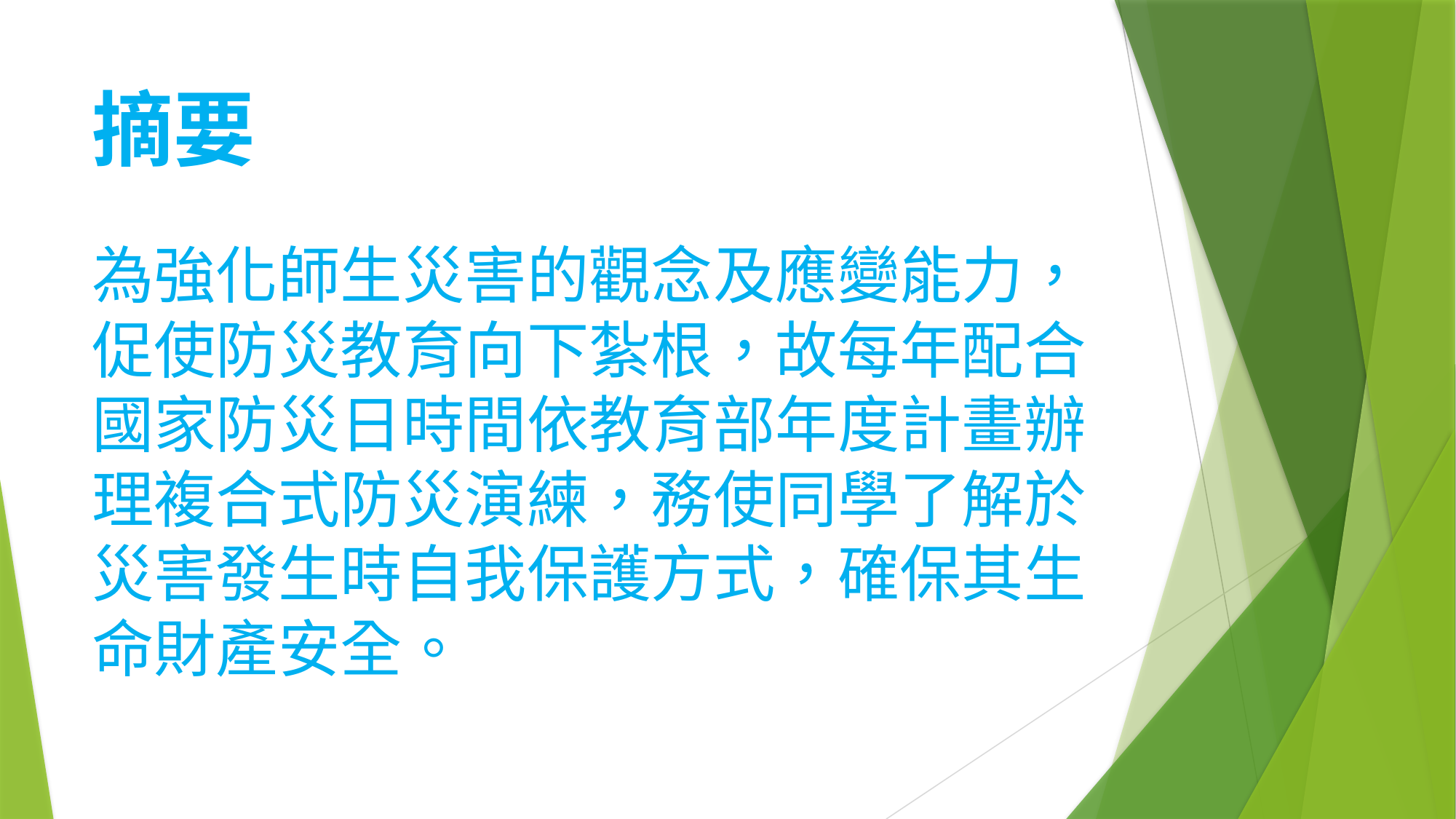

# 摘要
為強化師生災害的觀念及應變能力，促使防災教育向下紮根，故每年配合國家防災日時間依教育部年度計畫辦理複合式防災演練，務使同學了解於災害發生時自我保護方式，確保其生命財產安全。